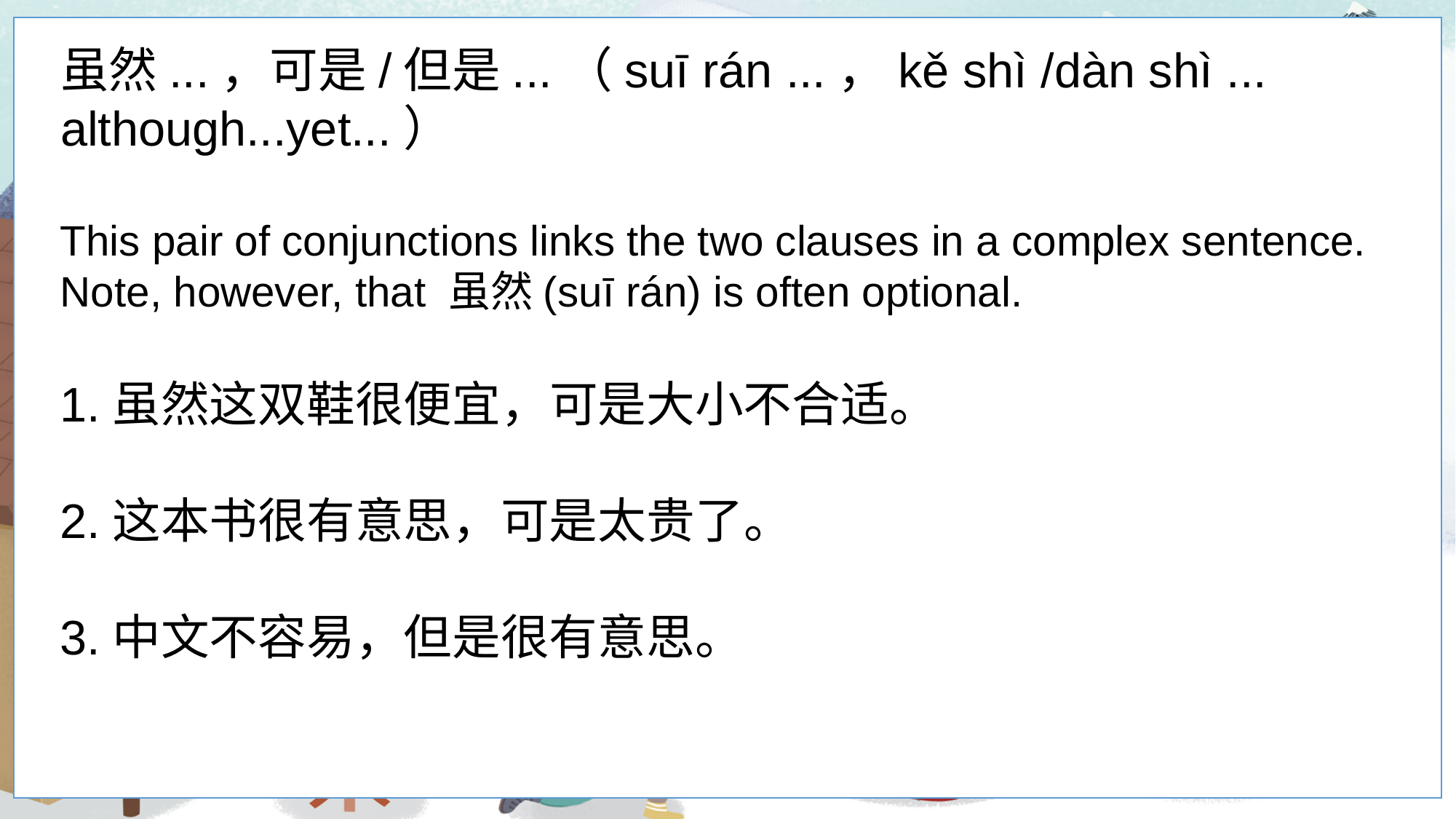

虽然...，可是/但是...（suī rán ...，kě shì /dàn shì ...
although...yet...）
This pair of conjunctions links the two clauses in a complex sentence. Note, however, that 虽然(suī rán) is often optional.
1.虽然这双鞋很便宜，可是大小不合适。

2.这本书很有意思，可是太贵了。

3.中文不容易，但是很有意思。